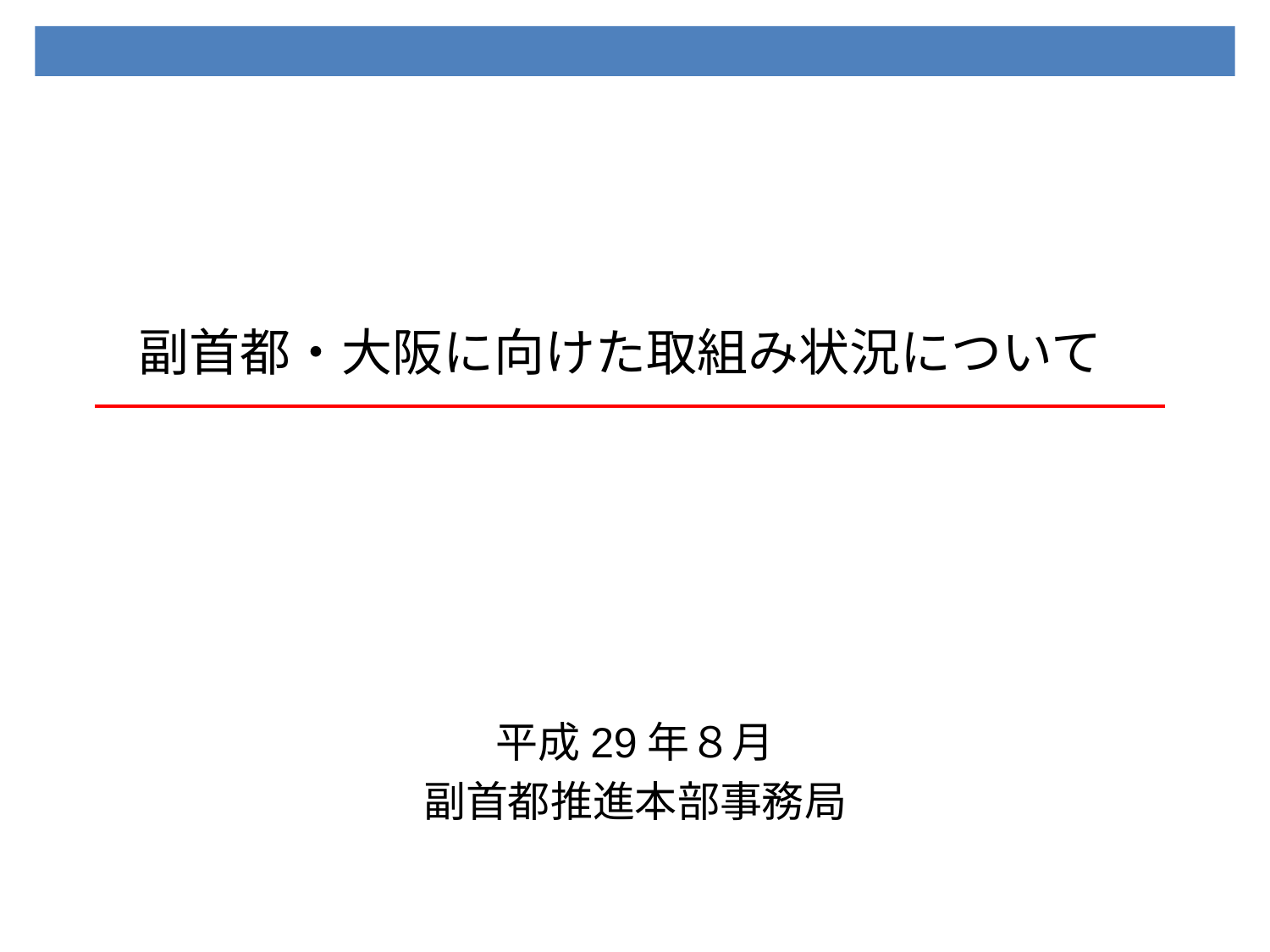

# 副首都・大阪に向けた取組み状況について
平成29年８月
副首都推進本部事務局